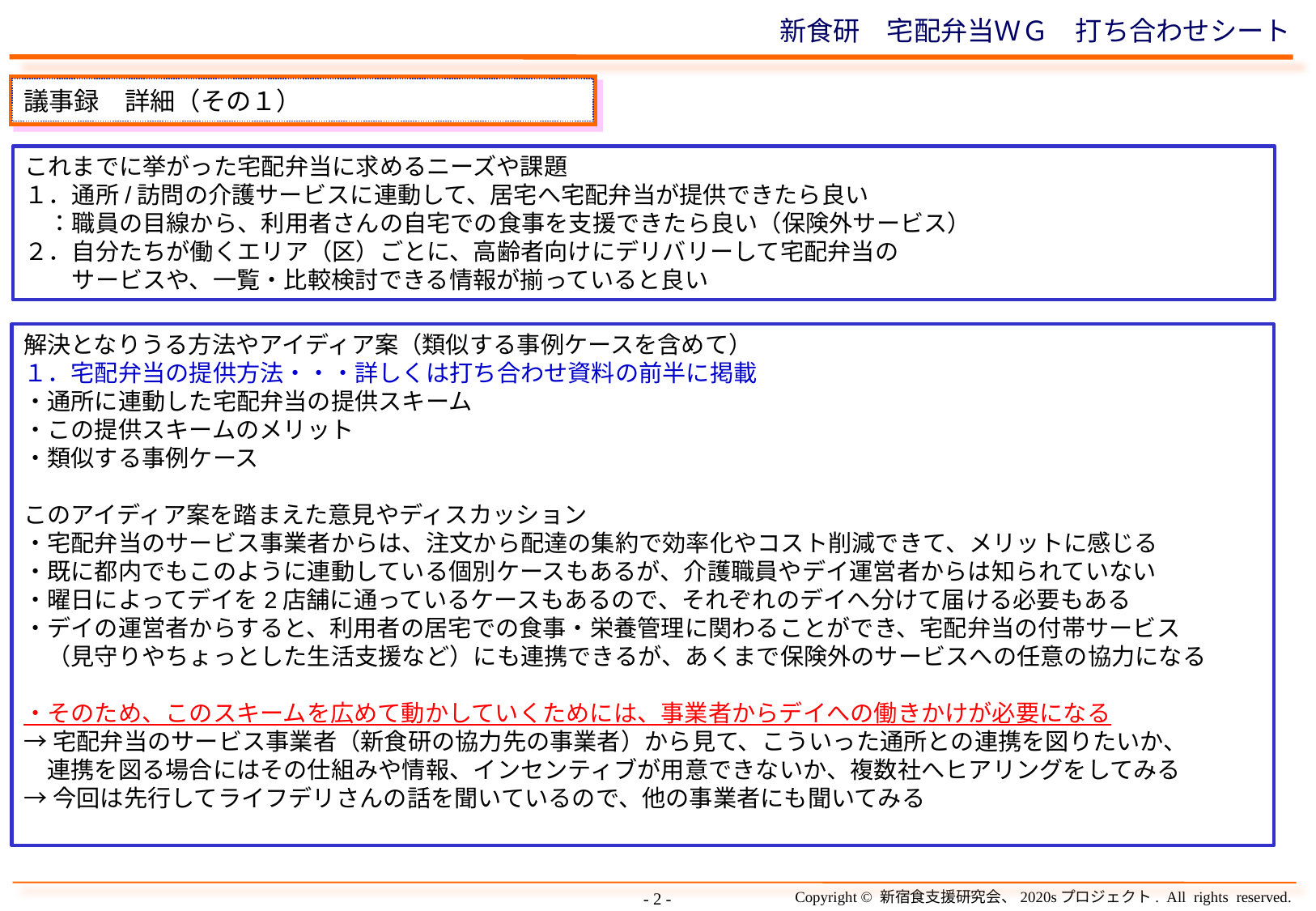

# 新食研　宅配弁当ＷＧ　打ち合わせシート
議事録　詳細（その１）
これまでに挙がった宅配弁当に求めるニーズや課題
１．通所/訪問の介護サービスに連動して、居宅へ宅配弁当が提供できたら良い
　：職員の目線から、利用者さんの自宅での食事を支援できたら良い（保険外サービス）
２．自分たちが働くエリア（区）ごとに、高齢者向けにデリバリーして宅配弁当の
　　サービスや、一覧・比較検討できる情報が揃っていると良い
解決となりうる方法やアイディア案（類似する事例ケースを含めて）
１．宅配弁当の提供方法・・・詳しくは打ち合わせ資料の前半に掲載
・通所に連動した宅配弁当の提供スキーム
・この提供スキームのメリット
・類似する事例ケース

このアイディア案を踏まえた意見やディスカッション
・宅配弁当のサービス事業者からは、注文から配達の集約で効率化やコスト削減できて、メリットに感じる
・既に都内でもこのように連動している個別ケースもあるが、介護職員やデイ運営者からは知られていない
・曜日によってデイを2店舗に通っているケースもあるので、それぞれのデイへ分けて届ける必要もある
・デイの運営者からすると、利用者の居宅での食事・栄養管理に関わることができ、宅配弁当の付帯サービス
　（見守りやちょっとした生活支援など）にも連携できるが、あくまで保険外のサービスへの任意の協力になる

・そのため、このスキームを広めて動かしていくためには、事業者からデイへの働きかけが必要になる
→宅配弁当のサービス事業者（新食研の協力先の事業者）から見て、こういった通所との連携を図りたいか、
　連携を図る場合にはその仕組みや情報、インセンティブが用意できないか、複数社へヒアリングをしてみる
→今回は先行してライフデリさんの話を聞いているので、他の事業者にも聞いてみる